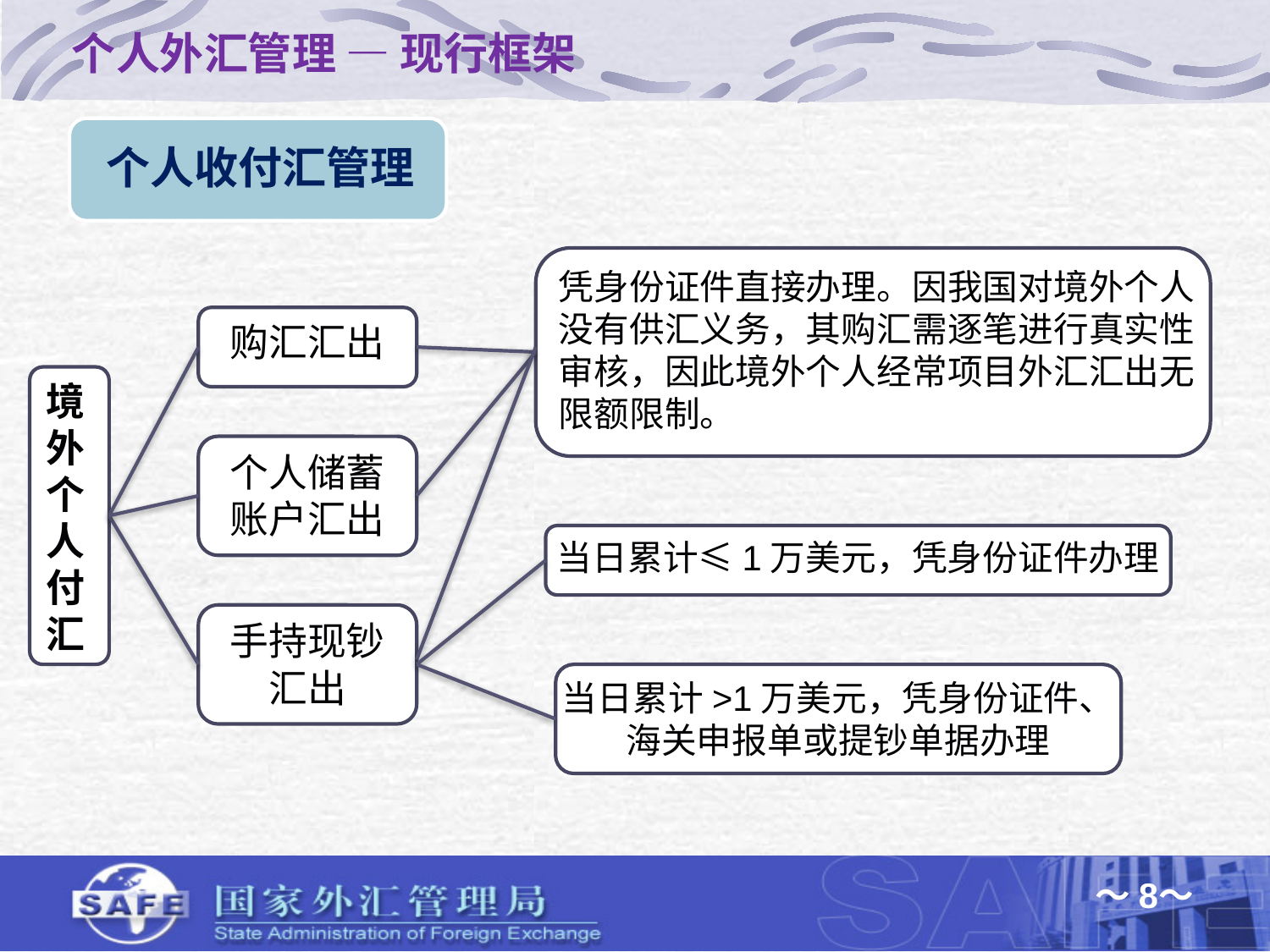

个人外汇管理 — 现行框架
个人收付汇管理

凭身份证件直接办理。因我国对境外个人
没有供汇义务，其购汇需逐笔进行真实性
审核，因此境外个人经常项目外汇汇出无
限额限制。
购汇汇出
境
外
个
人
付
汇
个人储蓄
账户汇出
当日累计≤1万美元，凭身份证件办理
手持现钞
汇出
当日累计>1万美元，凭身份证件、
海关申报单或提钞单据办理
～8～